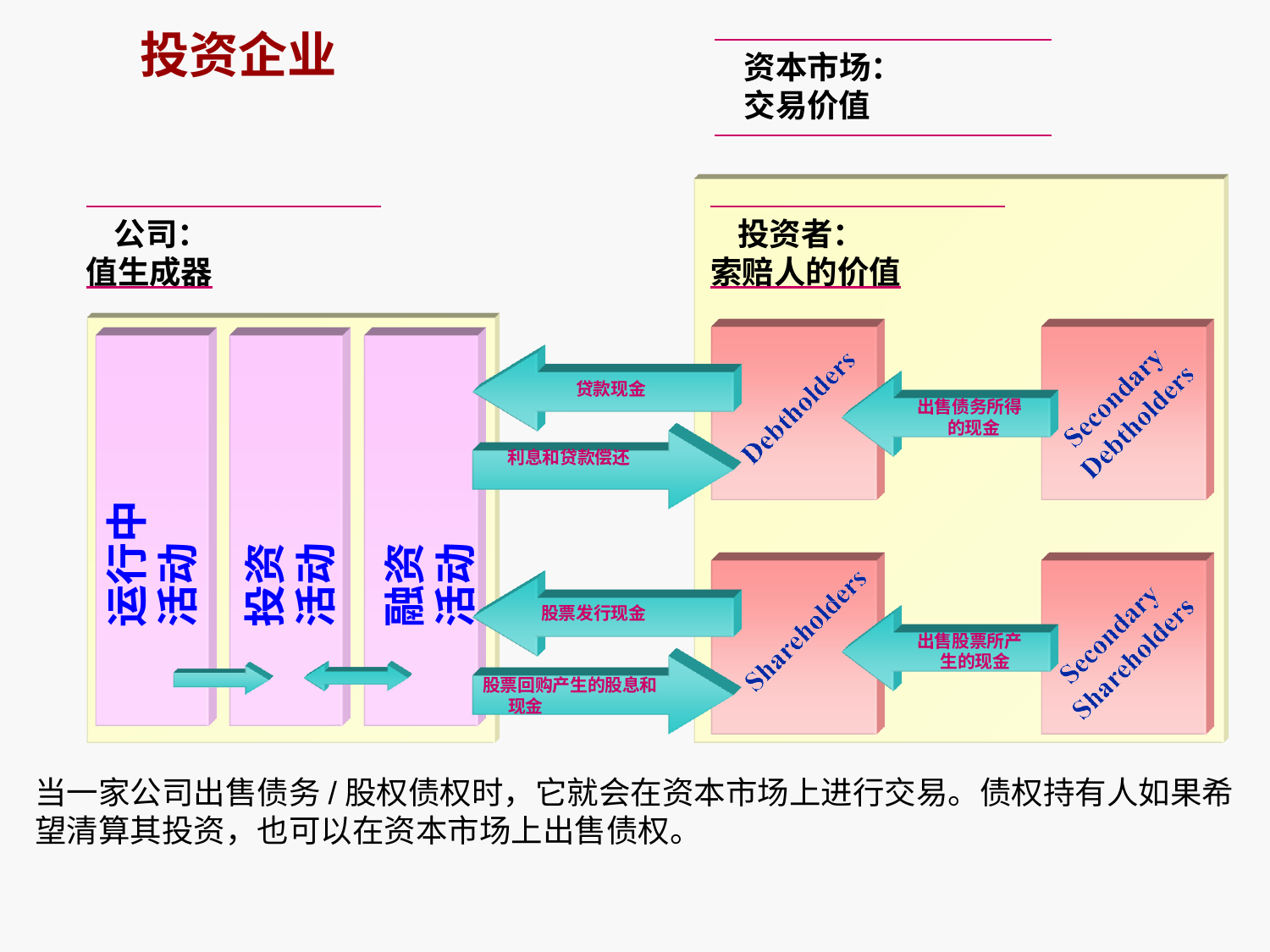

# 投资企业

资本市场：
交易价值

公司：
值生成器
投资者：
索赔人的价值

贷款现金
出售债务所得的现金

运行中
活动
融资
活动
利息和贷款偿还
投资
活动

股票发行现金

出售股票所产生的现金

股票回购产生的股息和现金
当一家公司出售债务/股权债权时，它就会在资本市场上进行交易。债权持有人如果希望清算其投资，也可以在资本市场上出售债权。